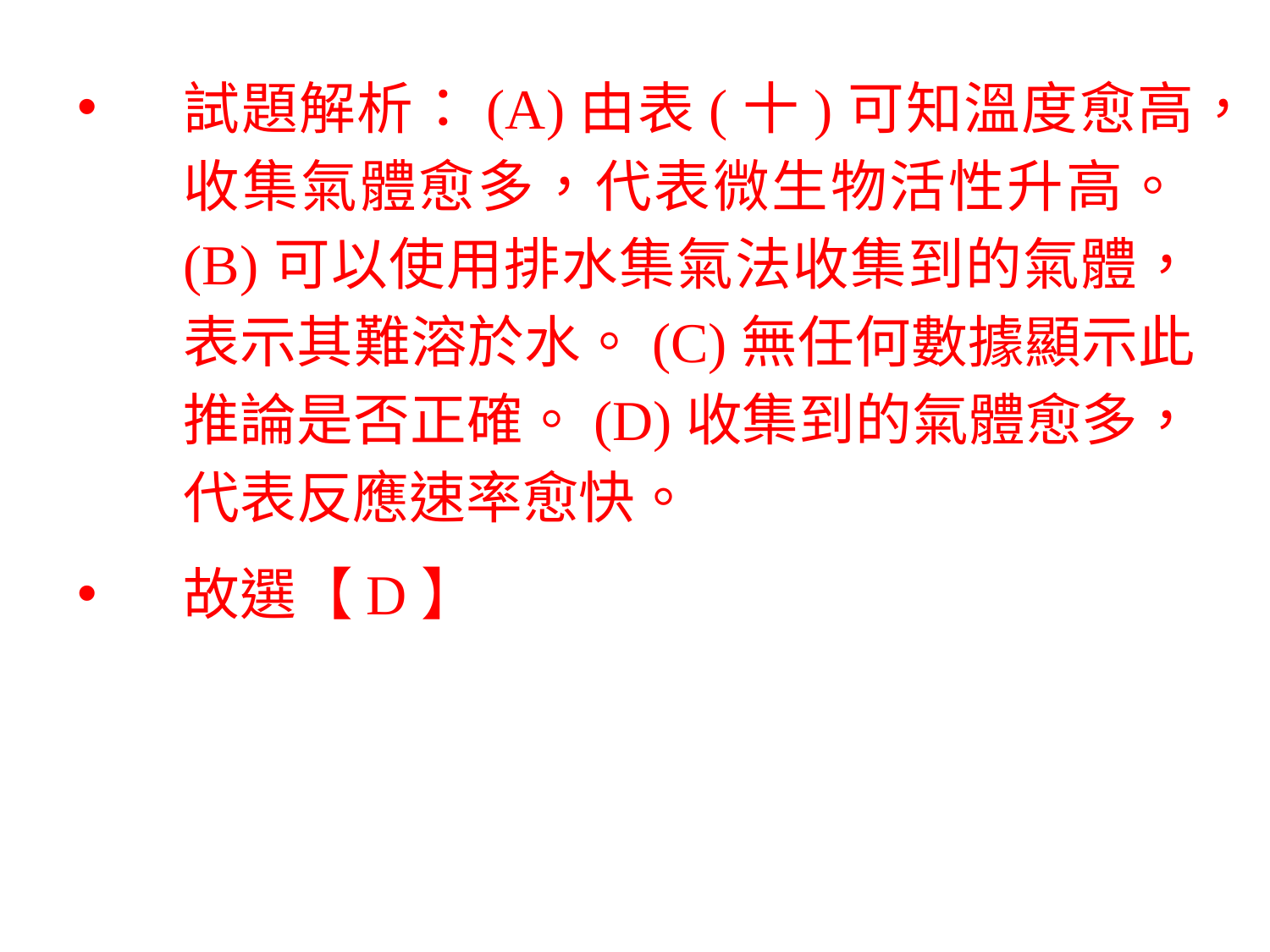

試題解析：(A)由表(十)可知溫度愈高，收集氣體愈多，代表微生物活性升高。(B)可以使用排水集氣法收集到的氣體，表示其難溶於水。(C)無任何數據顯示此推論是否正確。(D)收集到的氣體愈多，代表反應速率愈快。
故選【D】